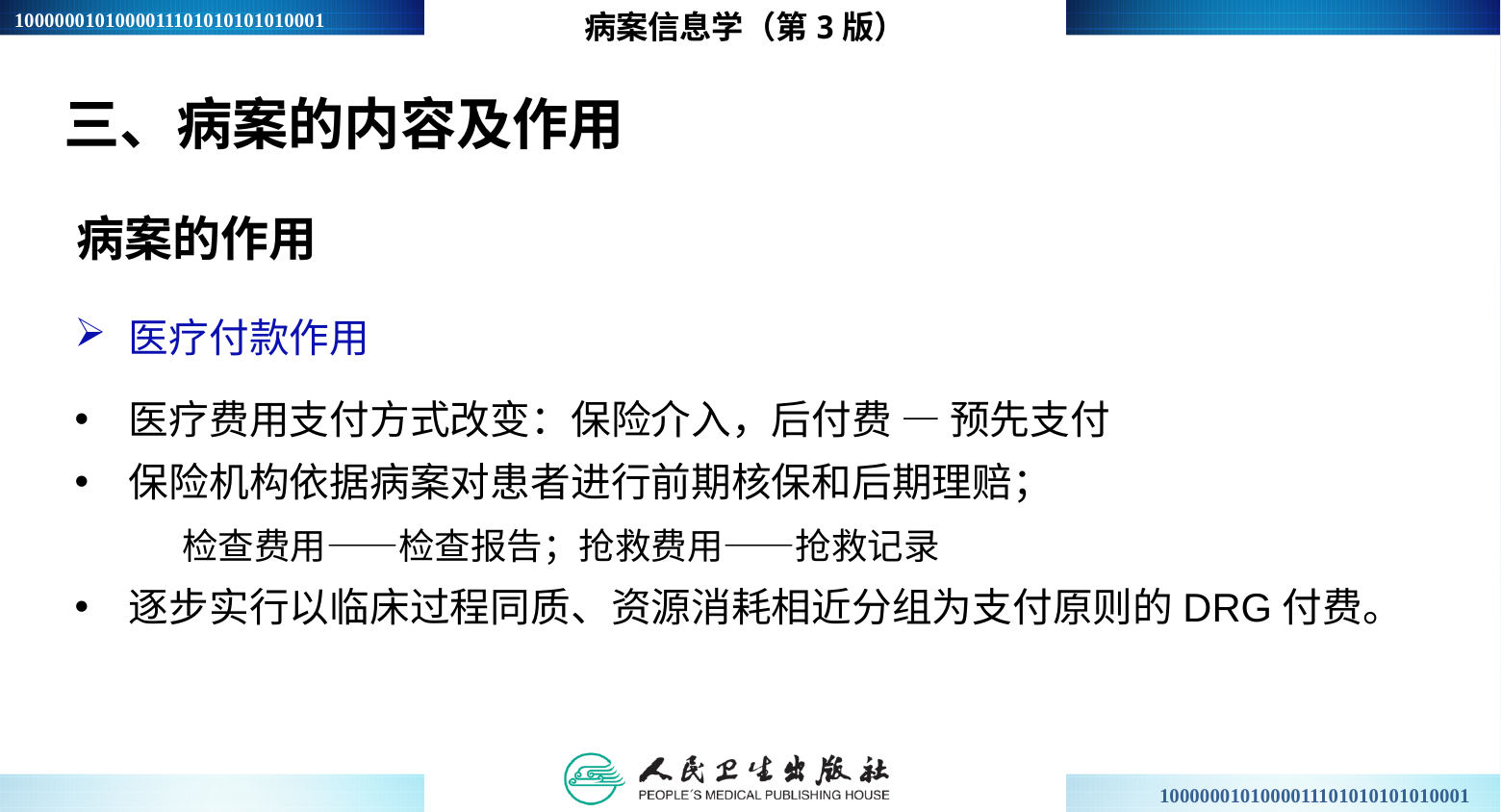

病案信息学（第3版）
三、病案的内容及作用
病案的作用
医疗付款作用
医疗费用支付方式改变：保险介入，后付费 — 预先支付
保险机构依据病案对患者进行前期核保和后期理赔；
           检查费用——检查报告；抢救费用——抢救记录
逐步实行以临床过程同质、资源消耗相近分组为支付原则的DRG付费。